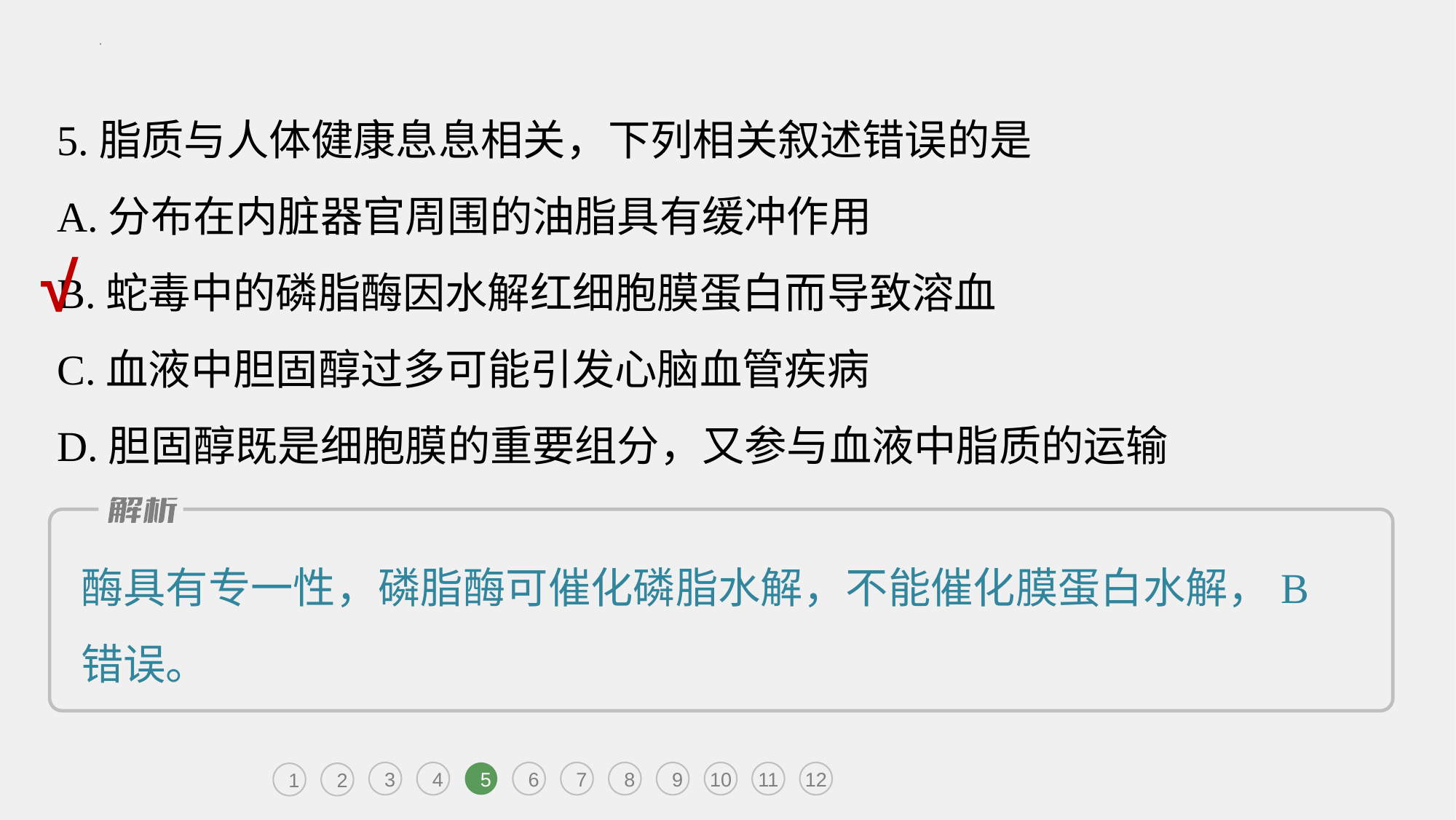

5.脂质与人体健康息息相关，下列相关叙述错误的是
A.分布在内脏器官周围的油脂具有缓冲作用
B.蛇毒中的磷脂酶因水解红细胞膜蛋白而导致溶血
C.血液中胆固醇过多可能引发心脑血管疾病
D.胆固醇既是细胞膜的重要组分，又参与血液中脂质的运输
√

酶具有专一性，磷脂酶可催化磷脂水解，不能催化膜蛋白水解，B错误。
3
4
5
6
7
8
9
10
11
12
1
2